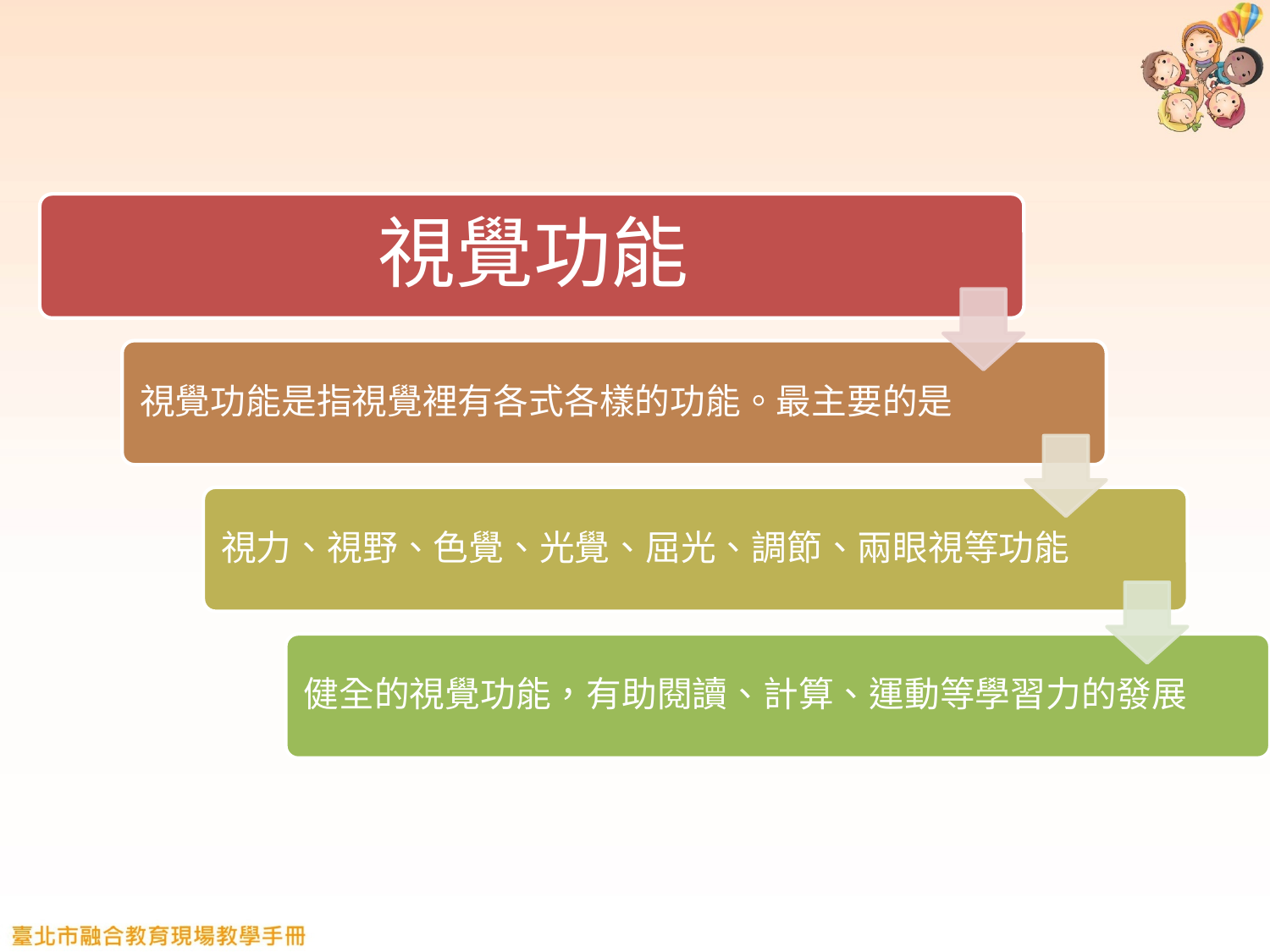

視覺功能
視覺功能是指視覺裡有各式各樣的功能。最主要的是
視力、視野、色覺、光覺、屈光、調節、兩眼視等功能
健全的視覺功能，有助閱讀、計算、運動等學習力的發展